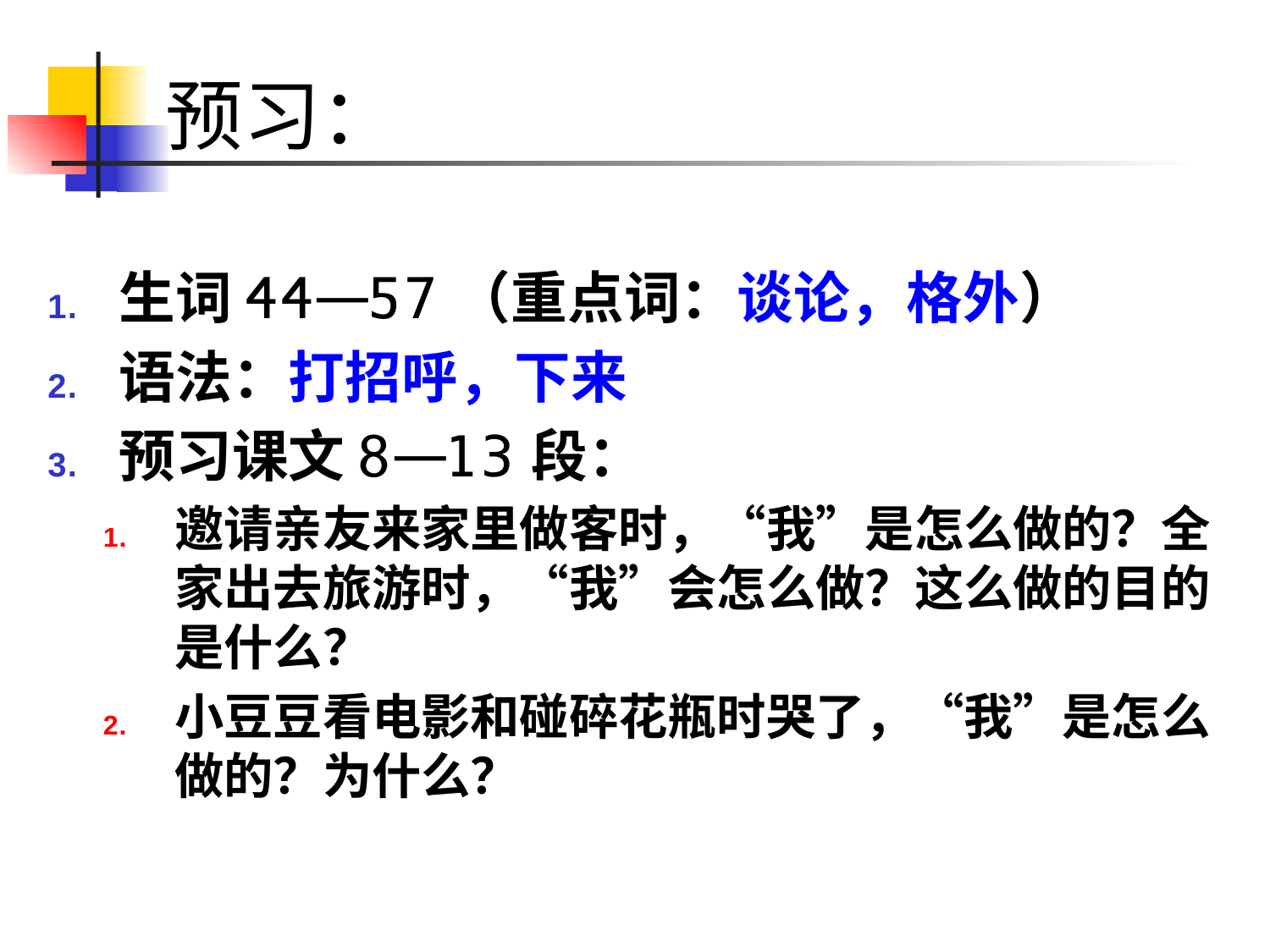

# 预习：
生词44—57（重点词：谈论，格外）
语法：打招呼，下来
预习课文8—13段：
邀请亲友来家里做客时，“我”是怎么做的？全家出去旅游时，“我”会怎么做？这么做的目的是什么？
小豆豆看电影和碰碎花瓶时哭了，“我”是怎么做的？为什么？